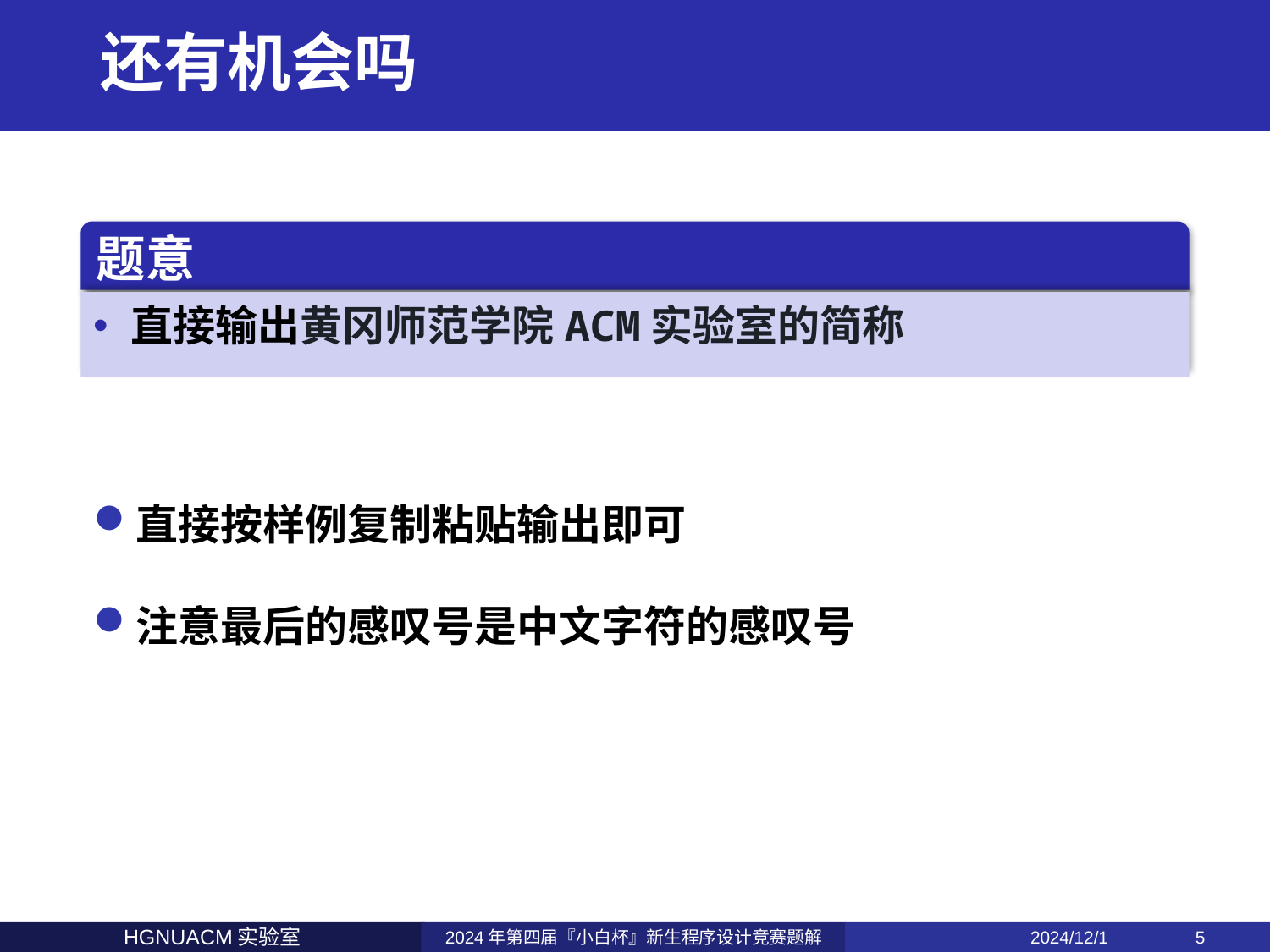

# 还有机会吗

题意
直接输出黄冈师范学院ACM实验室的简称

直接按样例复制粘贴输出即可
注意最后的感叹号是中文字符的感叹号